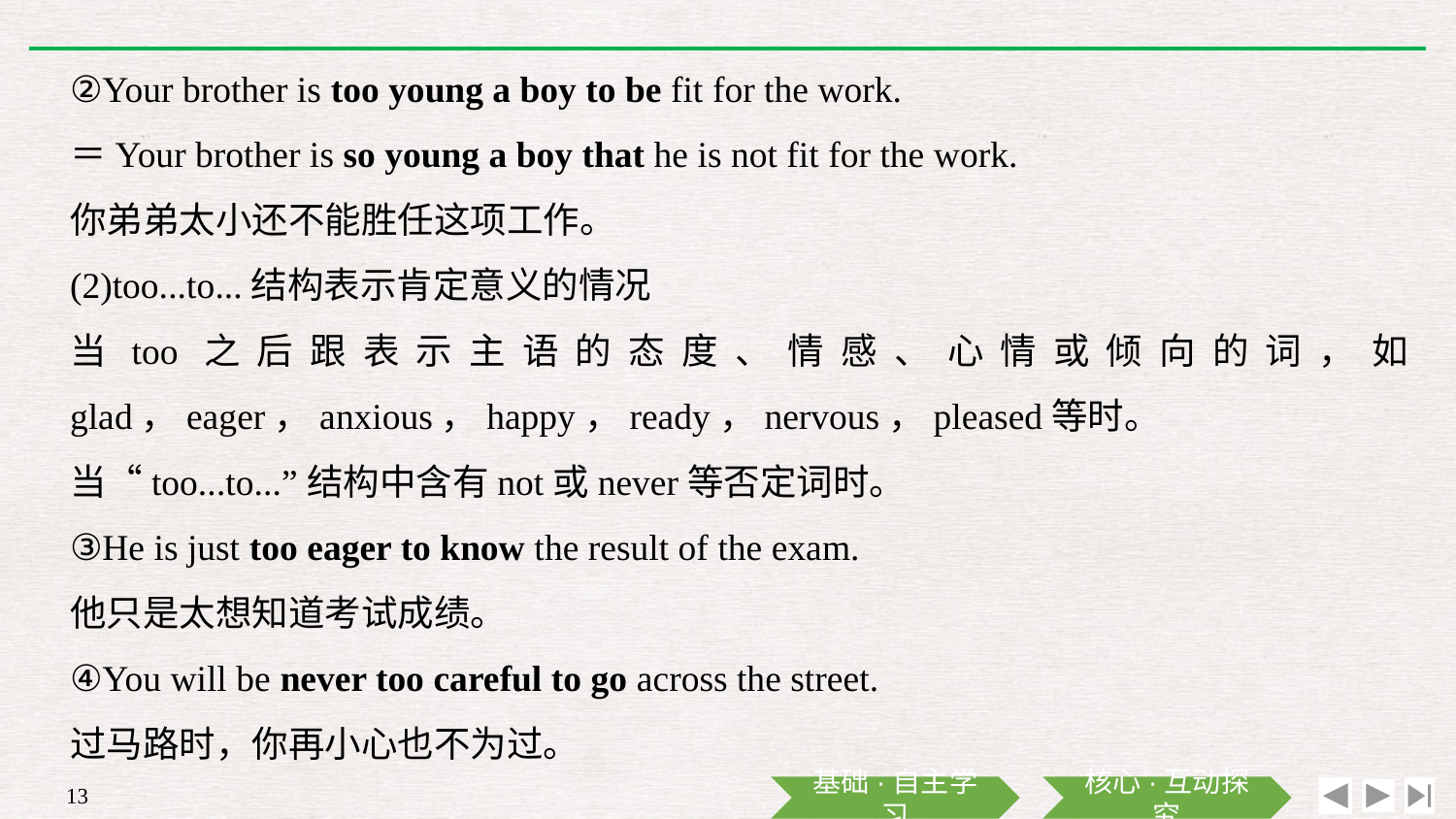

②Your brother is too young a boy to be fit for the work.
＝Your brother is so young a boy that he is not fit for the work.
你弟弟太小还不能胜任这项工作。
(2)too...to...结构表示肯定意义的情况
当too之后跟表示主语的态度、情感、心情或倾向的词，如glad，eager，anxious，happy，ready，nervous，pleased等时。
当“too...to...”结构中含有not或never等否定词时。
③He is just too eager to know the result of the exam.
他只是太想知道考试成绩。
④You will be never too careful to go across the street.
过马路时，你再小心也不为过。